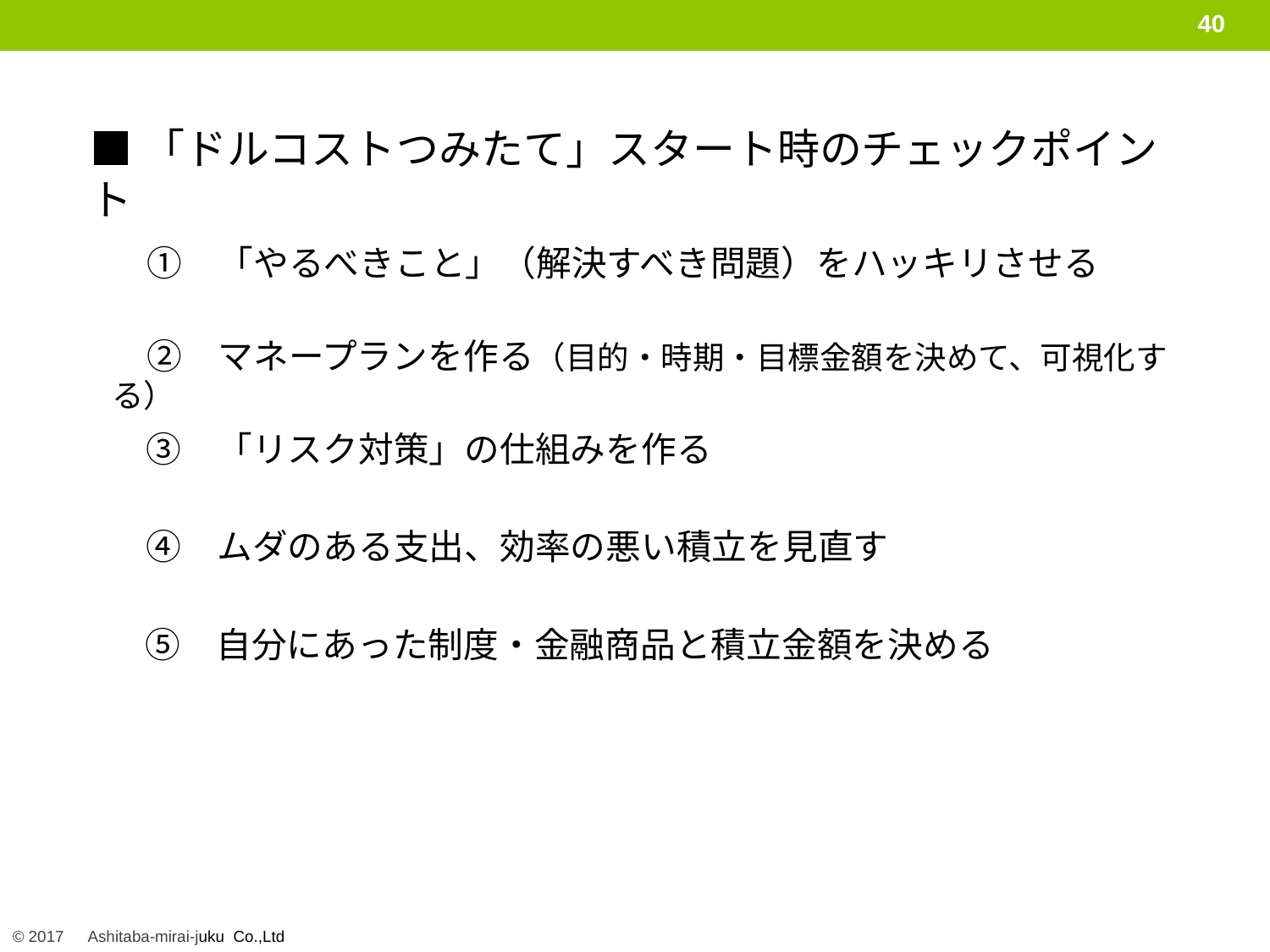

40
■「ドルコストつみたて」スタート時のチェックポイント
　①　「やるべきこと」（解決すべき問題）をハッキリさせる
　②　マネープランを作る（目的・時期・目標金額を決めて、可視化する）
　③　「リスク対策」の仕組みを作る
　④　ムダのある支出、効率の悪い積立を見直す
　⑤　自分にあった制度・金融商品と積立金額を決める
© 2017　Ashitaba-mirai-juku  Co.,Ltd